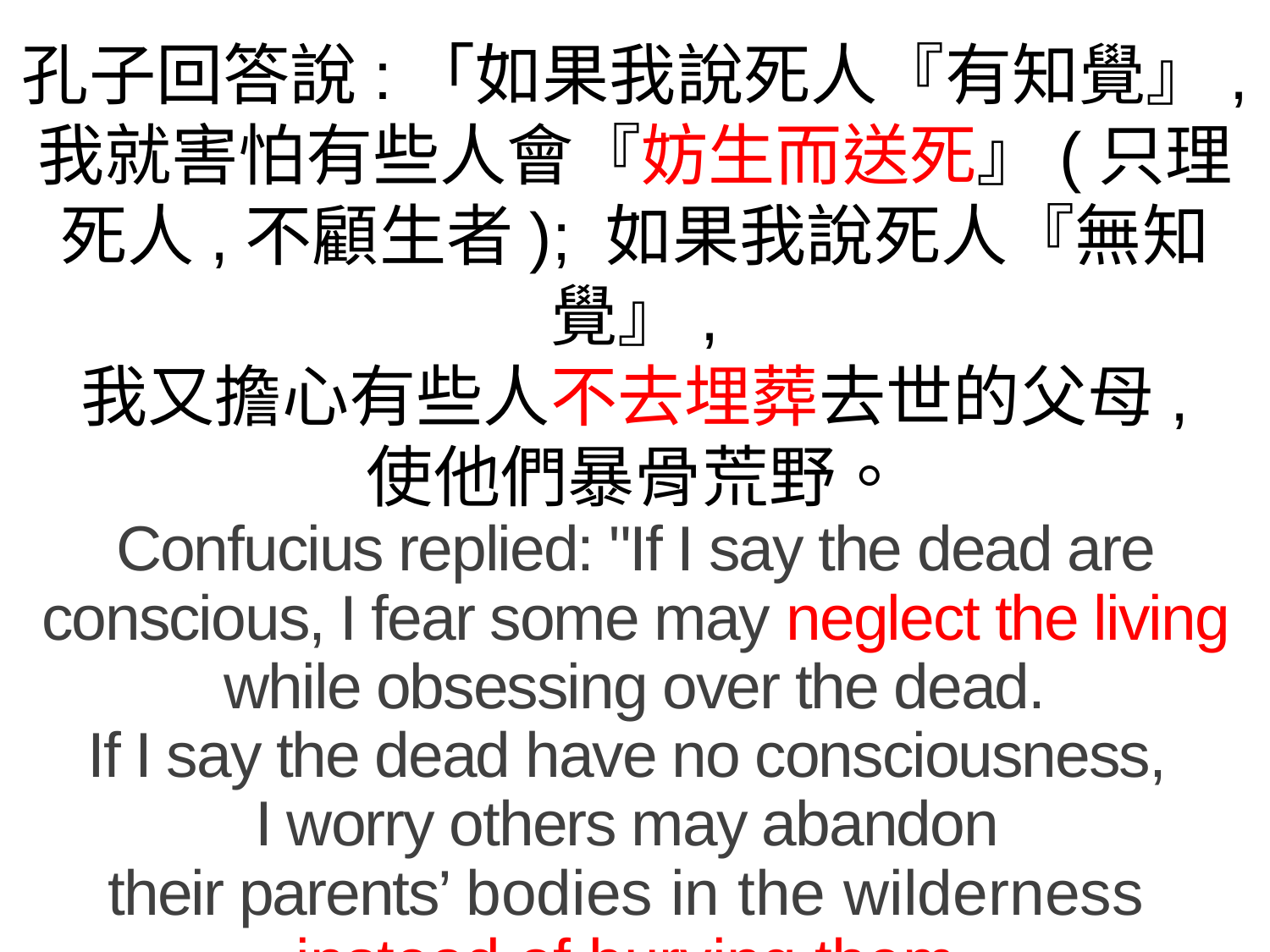

孔子回答說:「如果我說死人『有知覺』,
我就害怕有些人會『妨生而送死』(只理死人,不顧生者); 如果我說死人『無知覺』,
我又擔心有些人不去埋葬去世的父母,
使他們暴骨荒野。
Confucius replied: "If I say the dead are conscious, I fear some may neglect the living while obsessing over the dead.
If I say the dead have no consciousness,
I worry others may abandon
their parents’ bodies in the wilderness
instead of burying them.